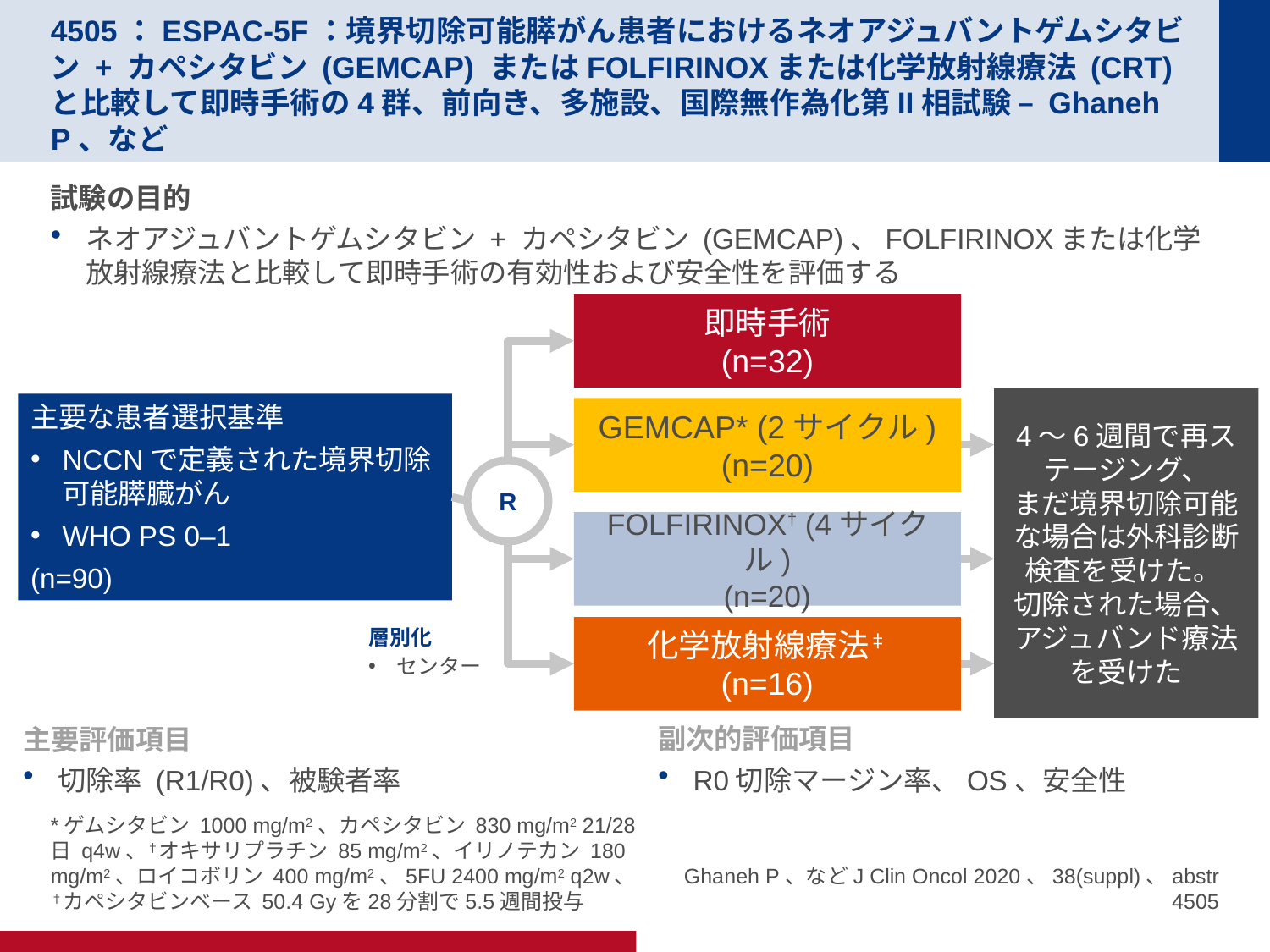

# 4505：ESPAC-5F：境界切除可能膵がん患者におけるネオアジュバントゲムシタビン + カペシタビン (GEMCAP) またはFOLFIRINOXまたは化学放射線療法 (CRT) と比較して即時手術の4群、前向き、多施設、国際無作為化第II相試験 – Ghaneh P、など
試験の目的
ネオアジュバントゲムシタビン + カペシタビン (GEMCAP)、FOLFIRINOXまたは化学放射線療法と比較して即時手術の有効性および安全性を評価する
即時手術
(n=32)
4〜6週間で再ステージング、
まだ境界切除可能な場合は外科診断検査を受けた。
切除された場合、アジュバンド療法を受けた
主要な患者選択基準
NCCNで定義された境界切除可能膵臓がん
WHO PS 0–1
(n=90)
GEMCAP* (2サイクル)
(n=20)
R
FOLFIRINOX† (4サイクル)
(n=20)
化学放射線療法‡
(n=16)
層別化
センター
主要評価項目
切除率 (R1/R0)、被験者率
副次的評価項目
R0切除マージン率、OS、安全性
*ゲムシタビン 1000 mg/m2、カペシタビン 830 mg/m2 21/28日 q4w、†オキサリプラチン 85 mg/m2、イリノテカン 180 mg/m2、ロイコボリン 400 mg/m2、5FU 2400 mg/m2 q2w、
†カペシタビンベース 50.4 Gyを28分割で5.5週間投与
Ghaneh P、などJ Clin Oncol 2020、38(suppl)、abstr 4505